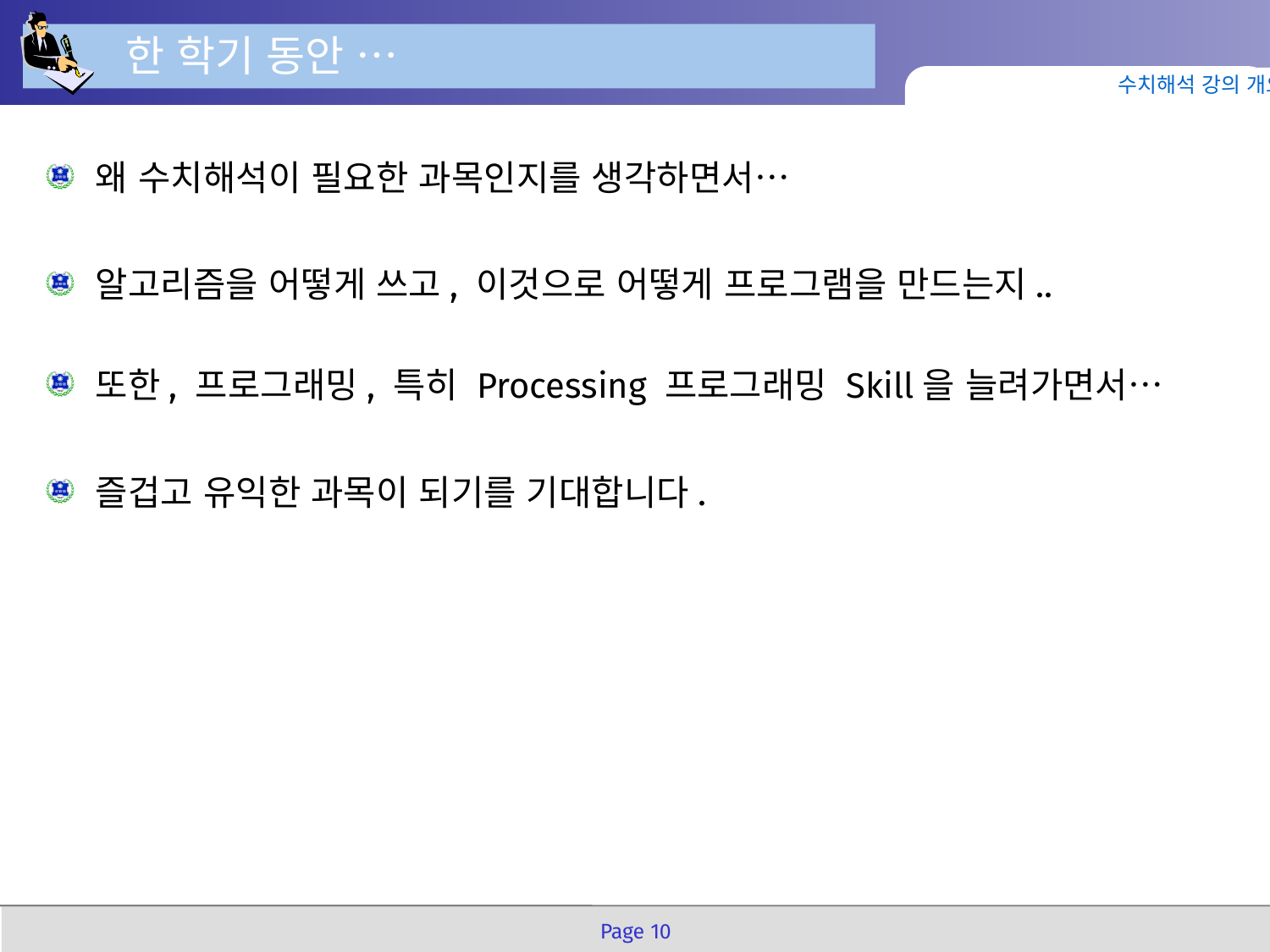

한 학기 동안 …
수치해석 강의 개요
왜 수치해석이 필요한 과목인지를 생각하면서…

알고리즘을 어떻게 쓰고, 이것으로 어떻게 프로그램을 만드는지..
또한, 프로그래밍, 특히 Processing 프로그래밍 Skill을 늘려가면서…

즐겁고 유익한 과목이 되기를 기대합니다.
Page 10